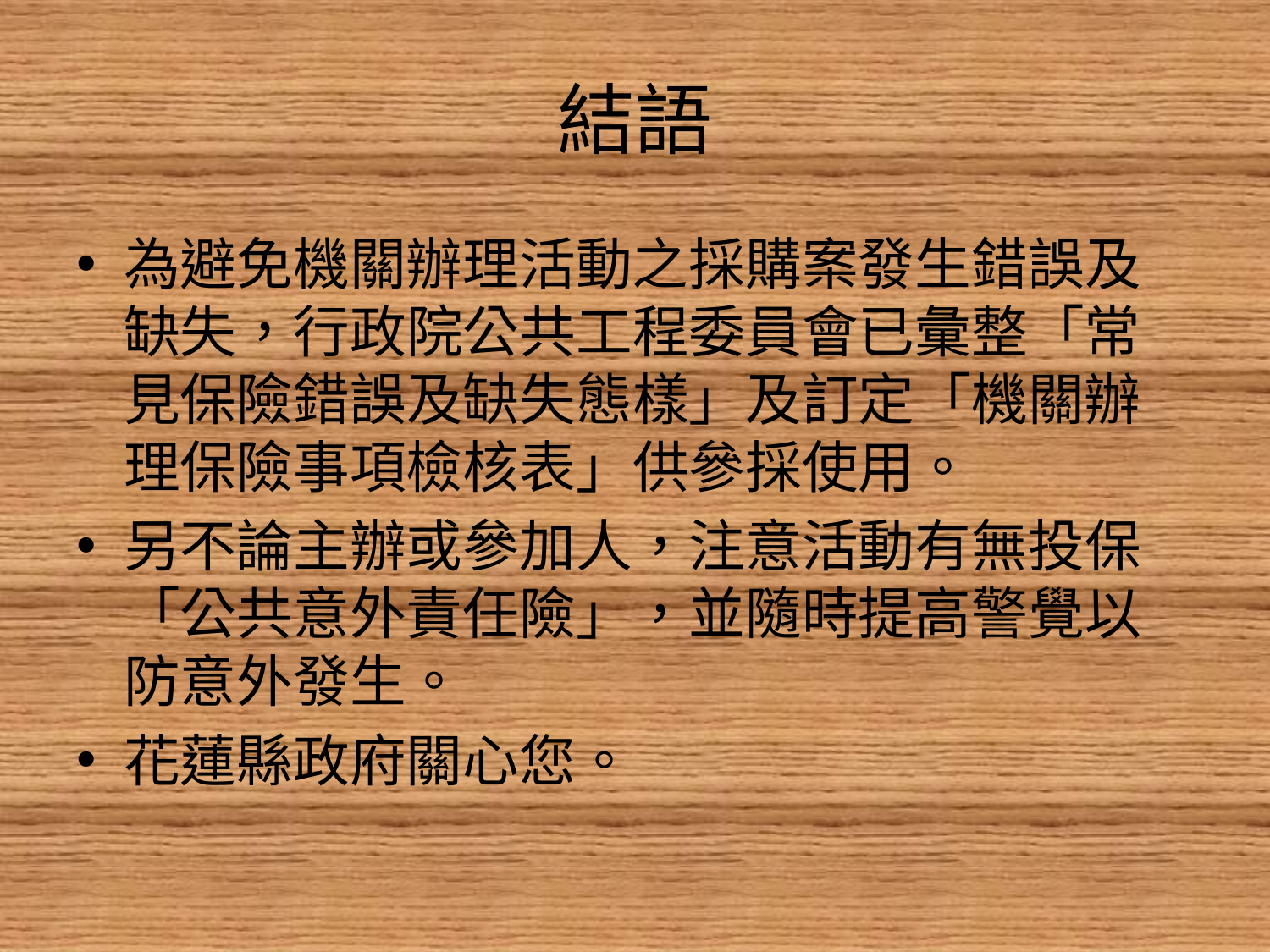

# 結語
為避免機關辦理活動之採購案發生錯誤及缺失，行政院公共工程委員會已彙整「常見保險錯誤及缺失態樣」及訂定「機關辦理保險事項檢核表」供參採使用。
另不論主辦或參加人，注意活動有無投保「公共意外責任險」，並隨時提高警覺以防意外發生。
花蓮縣政府關心您。